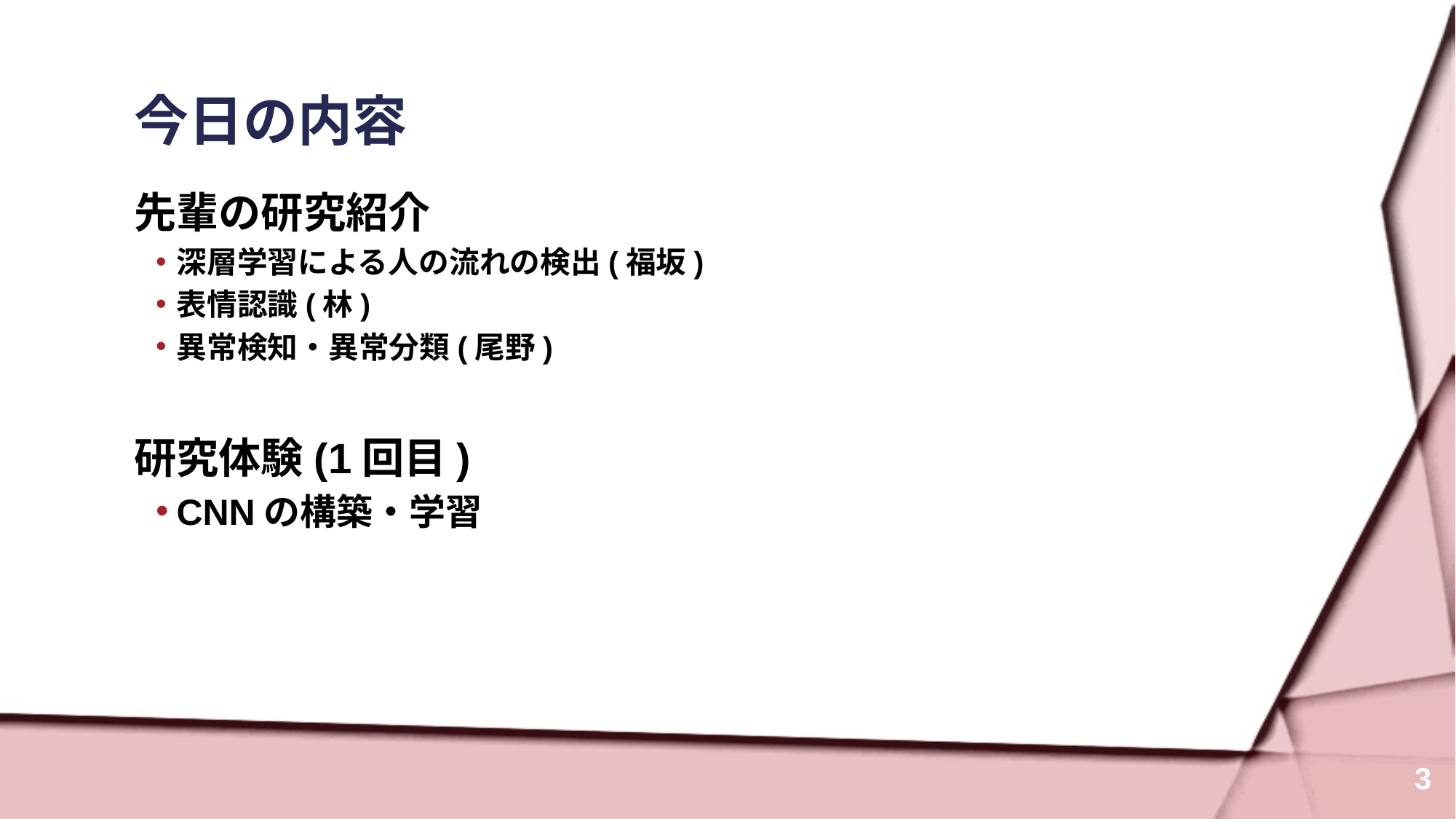

# 今日の内容
先輩の研究紹介
深層学習による人の流れの検出(福坂)
表情認識(林)
異常検知・異常分類(尾野)

研究体験(1回目)
CNNの構築・学習

3